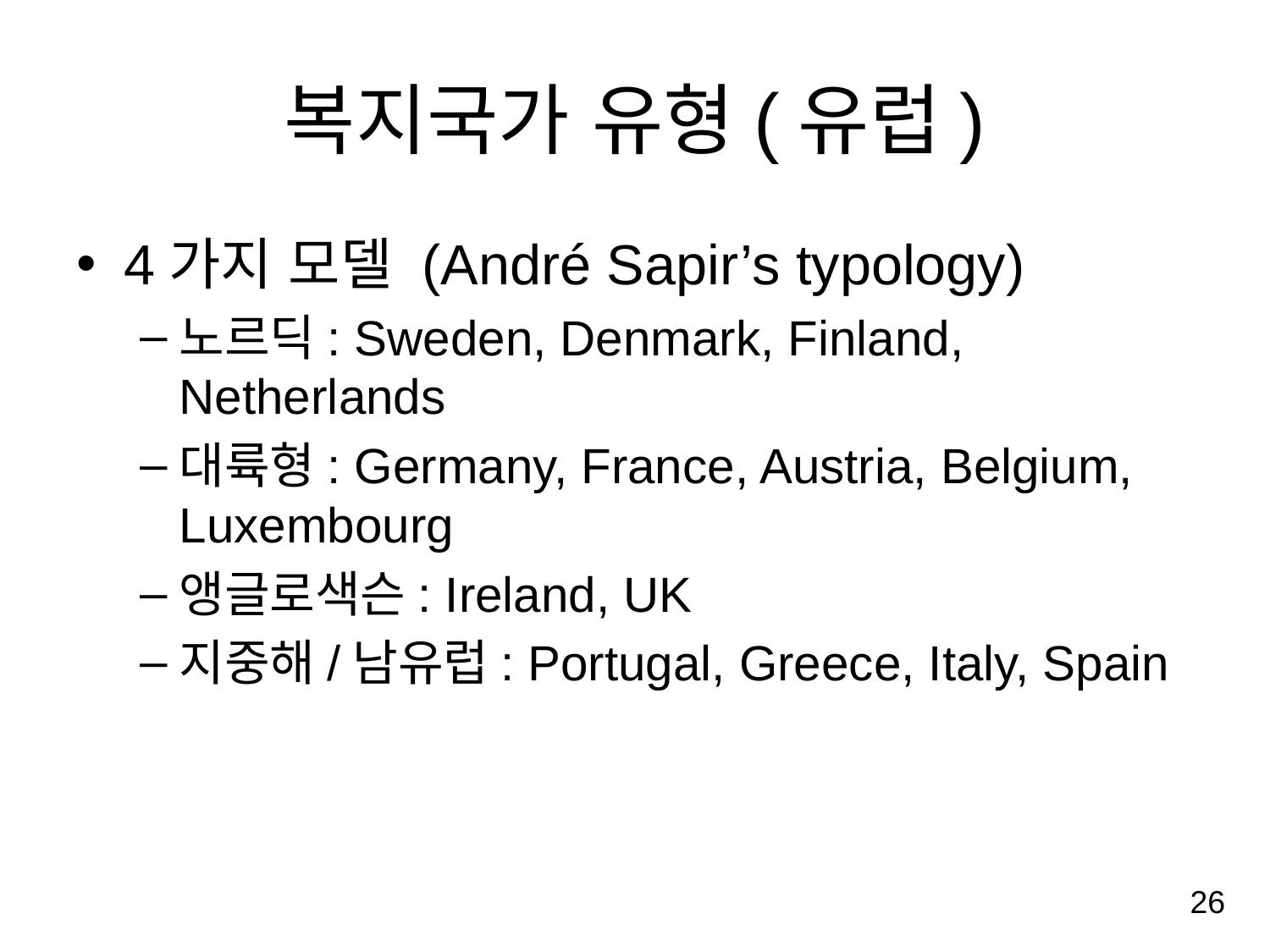

# 복지국가 유형(유럽)
4가지 모델 (André Sapir’s typology)
노르딕: Sweden, Denmark, Finland, Netherlands
대륙형: Germany, France, Austria, Belgium, Luxembourg
앵글로색슨: Ireland, UK
지중해/남유럽: Portugal, Greece, Italy, Spain
26